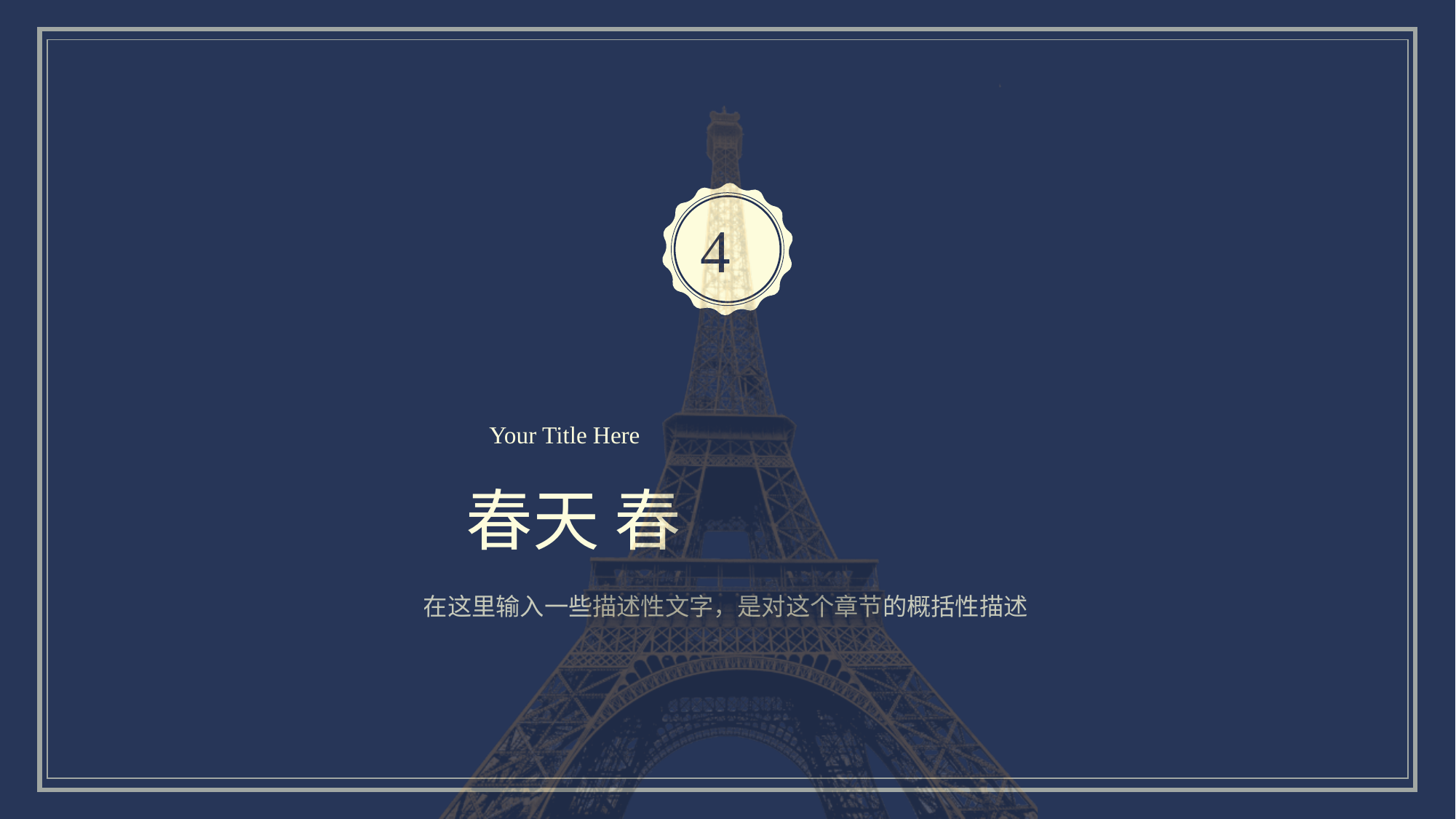

4
Your Title Here
春天 春
在这里输入一些描述性文字，是对这个章节的概括性描述